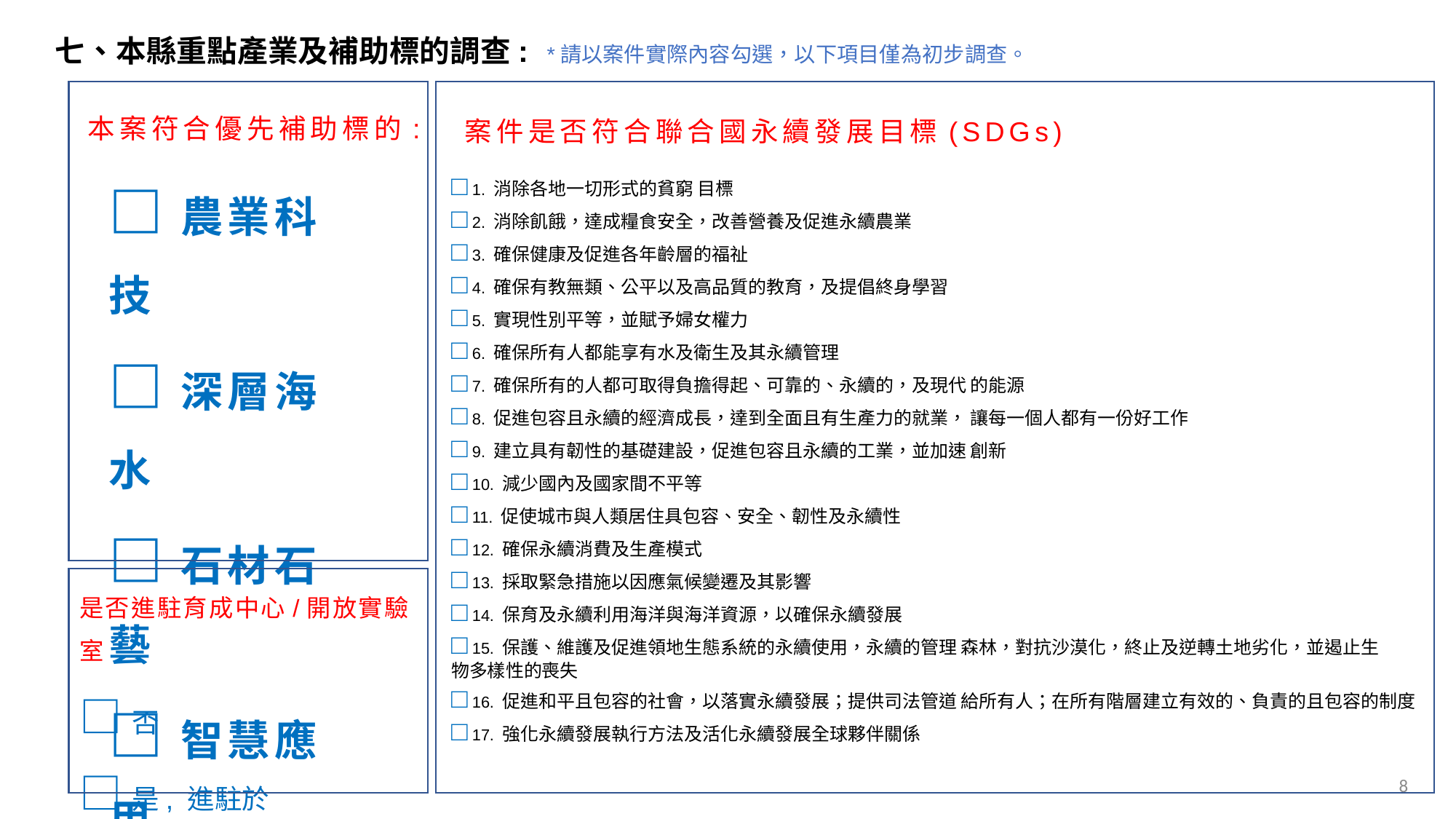

七、本縣重點產業及補助標的調查:
*請以案件實際內容勾選，以下項目僅為初步調查。
本案符合優先補助標的:

案件是否符合聯合國永續發展目標(SDGs)
□農業科技
□深層海水
□石材石藝
□智慧應用
□1. 消除各地一切形式的貧窮 目標
□2. 消除飢餓，達成糧食安全，改善營養及促進永續農業
□3. 確保健康及促進各年齡層的福祉
□4. 確保有教無類、公平以及高品質的教育，及提倡終身學習
□5. 實現性別平等，並賦予婦女權力
□6. 確保所有人都能享有水及衛生及其永續管理
□7. 確保所有的人都可取得負擔得起、可靠的、永續的，及現代 的能源
□8. 促進包容且永續的經濟成長，達到全面且有生產力的就業， 讓每一個人都有一份好工作
□9. 建立具有韌性的基礎建設，促進包容且永續的工業，並加速 創新
□10. 減少國內及國家間不平等
□11. 促使城市與人類居住具包容、安全、韌性及永續性
□12. 確保永續消費及生產模式
□13. 採取緊急措施以因應氣候變遷及其影響
□14. 保育及永續利用海洋與海洋資源，以確保永續發展
□15. 保護、維護及促進領地生態系統的永續使用，永續的管理 森林，對抗沙漠化，終止及逆轉土地劣化，並遏止生
物多樣性的喪失
□16. 促進和平且包容的社會，以落實永續發展；提供司法管道 給所有人；在所有階層建立有效的、負責的且包容的制度
□17. 強化永續發展執行方法及活化永續發展全球夥伴關係

是否進駐育成中心/開放實驗室
□否
□是, 進駐於
8